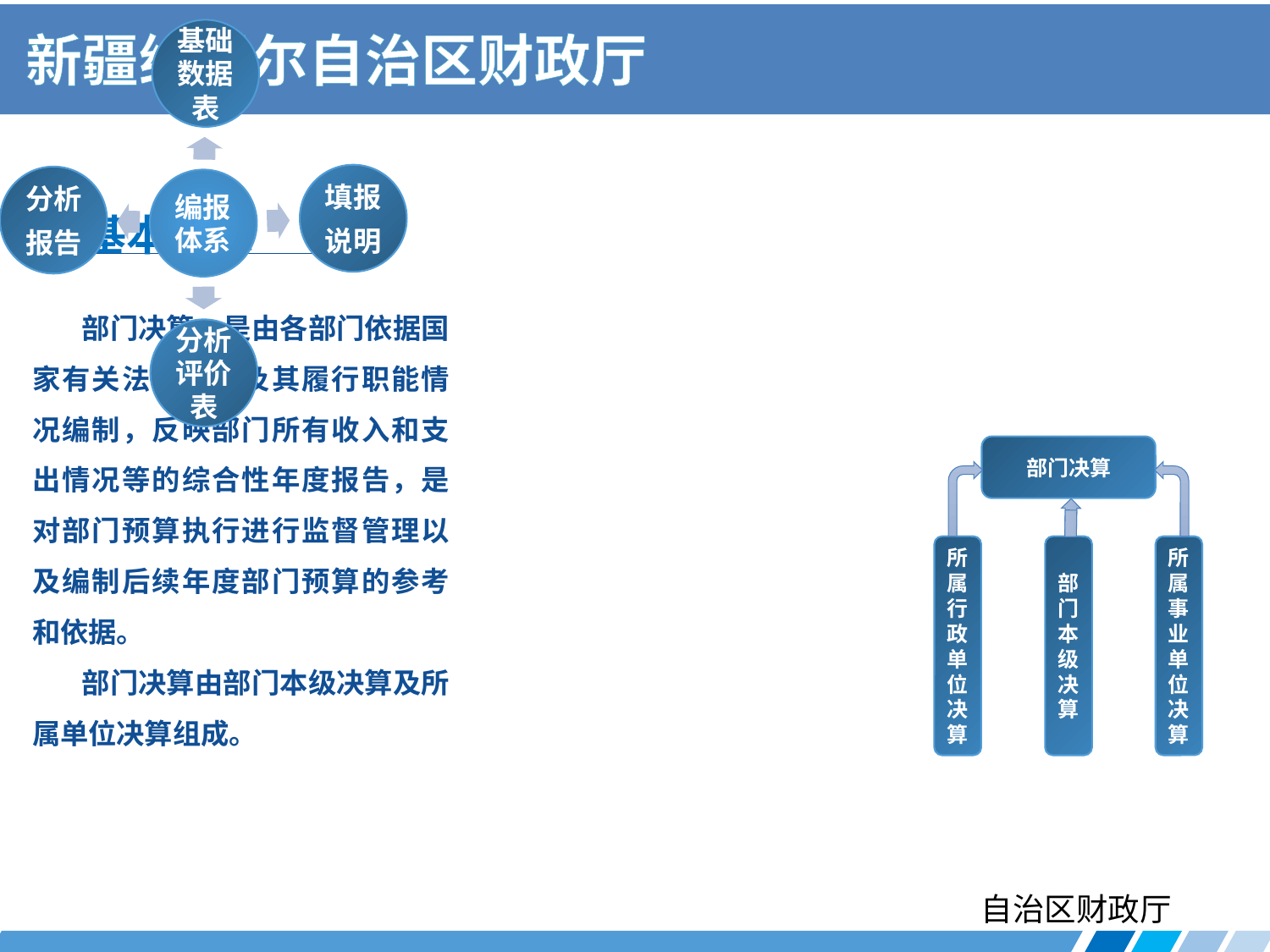

编报体系

基础数据表

填报
说明

分析评价表

分析
报告
基本概念
部门决算，是由各部门依据国家有关法律法规及其履行职能情况编制，反映部门所有收入和支出情况等的综合性年度报告，是对部门预算执行进行监督管理以及编制后续年度部门预算的参考和依据。
部门决算由部门本级决算及所属单位决算组成。
部门决算

所属行政单位决算
部门本级决算
所属事业单位决算
3